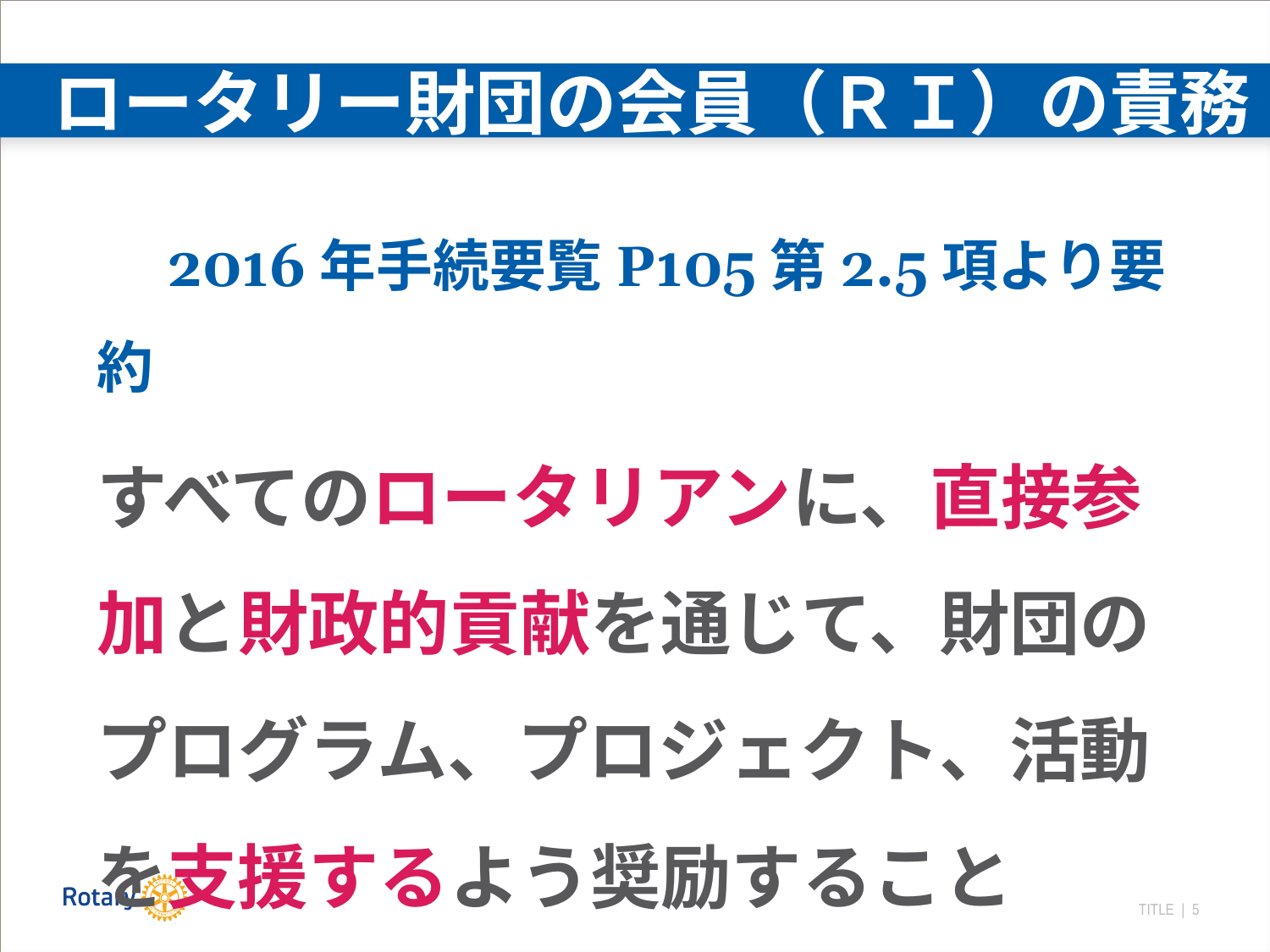

# ロータリー財団の会員（ＲＩ）の責務
　2016年手続要覧P105第2.5項より要約
すべてのロータリアンに、直接参加と財政的貢献を通じて、財団のプログラム、プロジェクト、活動を支援するよう奨励すること